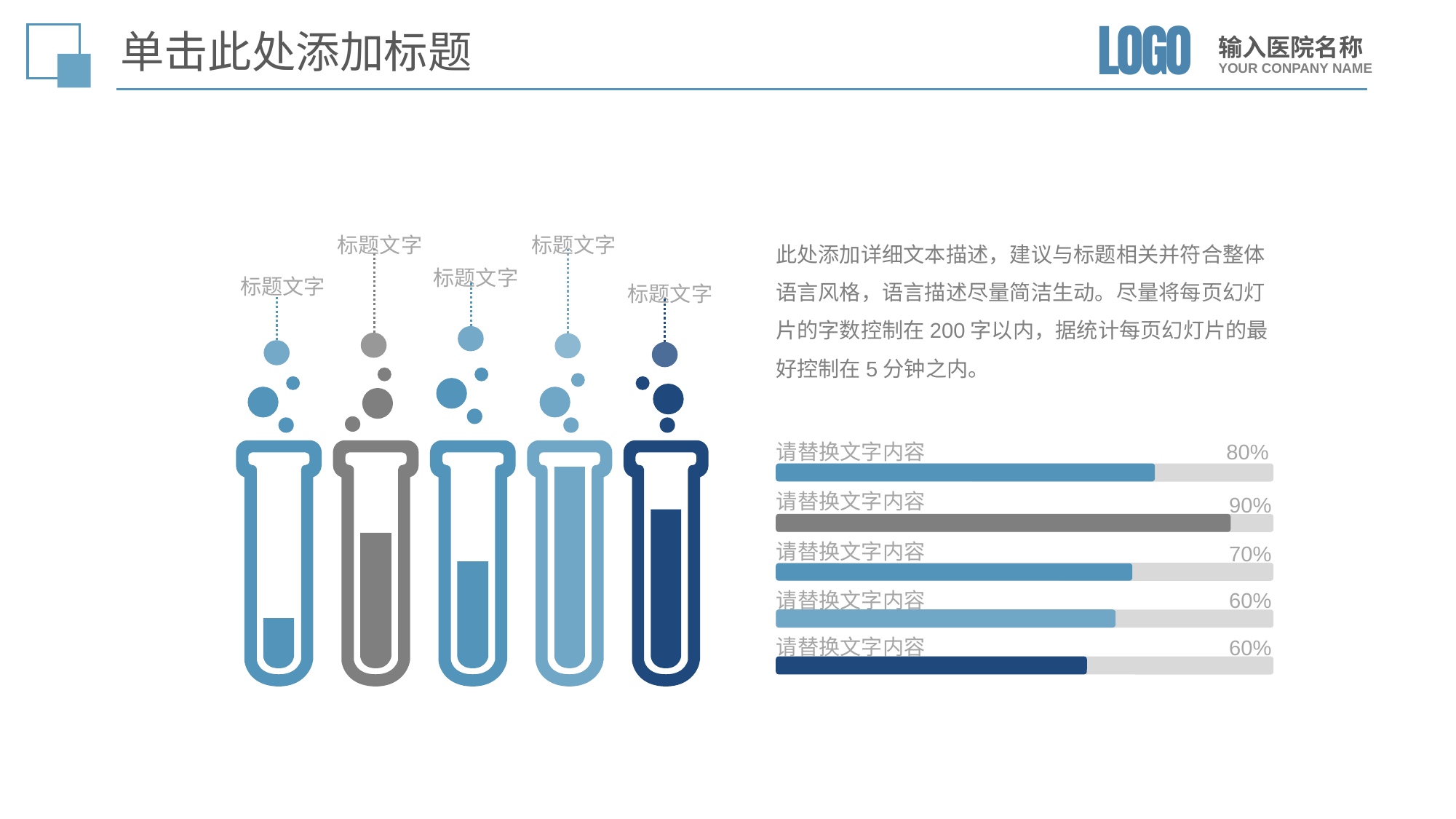

LOGO
输入医院名称
YOUR CONPANY NAME

单击此处添加标题
标题文字

标题文字

此处添加详细文本描述，建议与标题相关并符合整体语言风格，语言描述尽量简洁生动。尽量将每页幻灯片的字数控制在200字以内，据统计每页幻灯片的最好控制在5分钟之内。
标题文字

标题文字

标题文字

请替换文字内容
80%

请替换文字内容
90%

请替换文字内容
70%

请替换文字内容
60%

请替换文字内容
60%